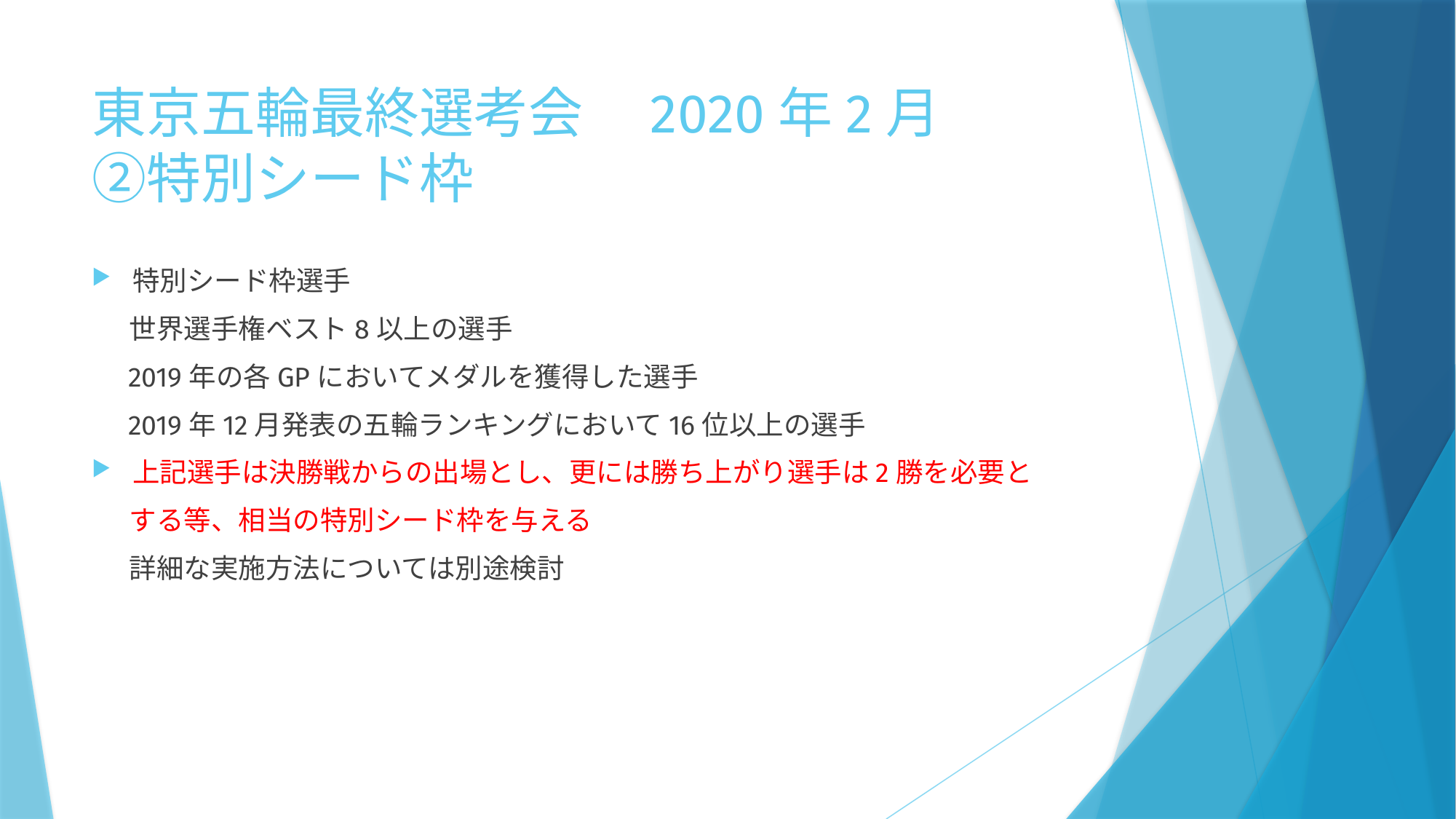

# 東京五輪最終選考会　2020年2月　 ②特別シード枠
特別シード枠選手
     世界選手権ベスト8以上の選手
     2019年の各GPにおいてメダルを獲得した選手
     2019年12月発表の五輪ランキングにおいて16位以上の選手
上記選手は決勝戦からの出場とし、更には勝ち上がり選手は2勝を必要と
     する等、相当の特別シード枠を与える
     詳細な実施方法については別途検討